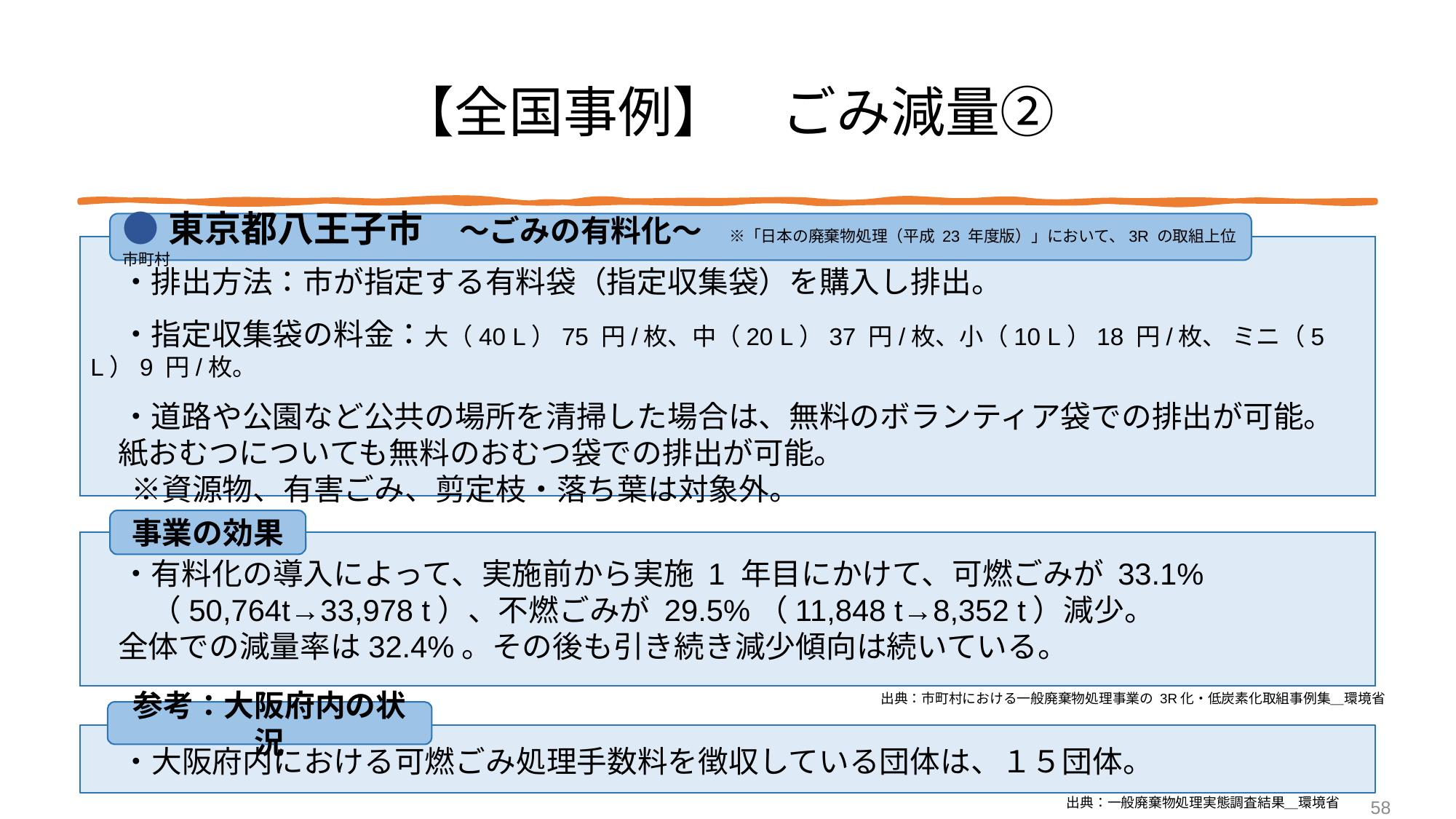

# 【全国事例】　ごみ減量②

●東京都八王子市　～ごみの有料化～　※「日本の廃棄物処理（平成 23 年度版）」において、3R の取組上位市町村

　・排出方法：市が指定する有料袋（指定収集袋）を購入し排出。

　・指定収集袋の料金：大（40 L）75 円/枚、中（20 L）37 円/枚、小（10 L）18 円/枚、 ミニ（5 L）9 円/枚。

　・道路や公園など公共の場所を清掃した場合は、無料のボランティア袋での排出が可能。
   紙おむつについても無料のおむつ袋での排出が可能。
　　　※資源物、有害ごみ、剪定枝・落ち葉は対象外。
事業の効果
　・有料化の導入によって、実施前から実施 1 年目にかけて、可燃ごみが 33.1%
　　（50,764t→33,978 t）、不燃ごみが 29.5%（11,848 t→8,352 t）減少。
   全体での減量率は32.4%。その後も引き続き減少傾向は続いている。
出典：市町村における一般廃棄物処理事業の 3R化・低炭素化取組事例集＿環境省
参考：大阪府内の状況
　・大阪府内における可燃ごみ処理手数料を徴収している団体は、１５団体。
58
出典：一般廃棄物処理実態調査結果＿環境省